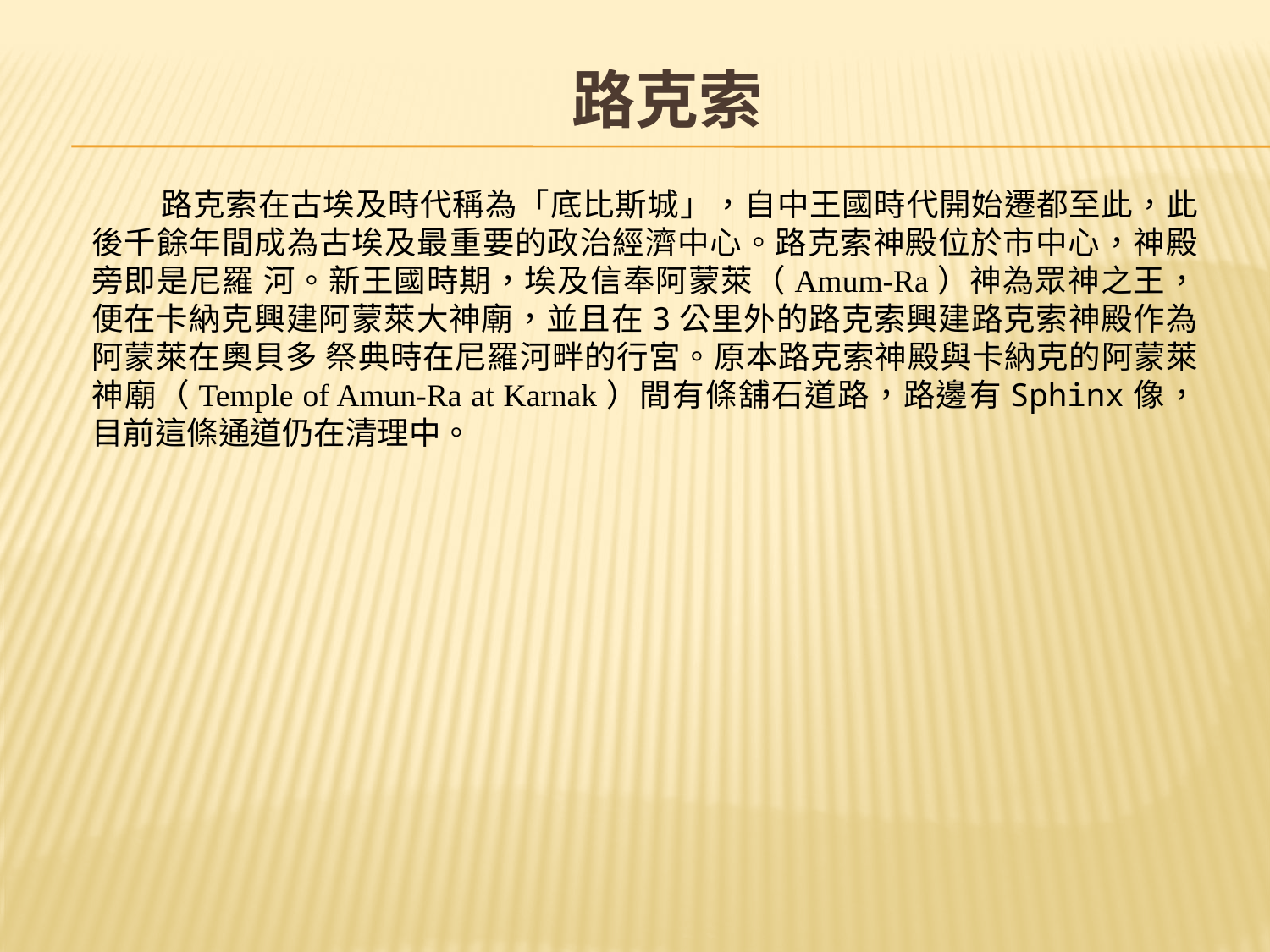

# 路克索
路克索在古埃及時代稱為「底比斯城」，自中王國時代開始遷都至此，此後千餘年間成為古埃及最重要的政治經濟中心。路克索神殿位於市中心，神殿旁即是尼羅 河。新王國時期，埃及信奉阿蒙萊（Amum-Ra）神為眾神之王，便在卡納克興建阿蒙萊大神廟，並且在3公里外的路克索興建路克索神殿作為阿蒙萊在奧貝多 祭典時在尼羅河畔的行宮。原本路克索神殿與卡納克的阿蒙萊神廟（Temple of Amun-Ra at Karnak）間有條舖石道路，路邊有Sphinx像，目前這條通道仍在清理中。